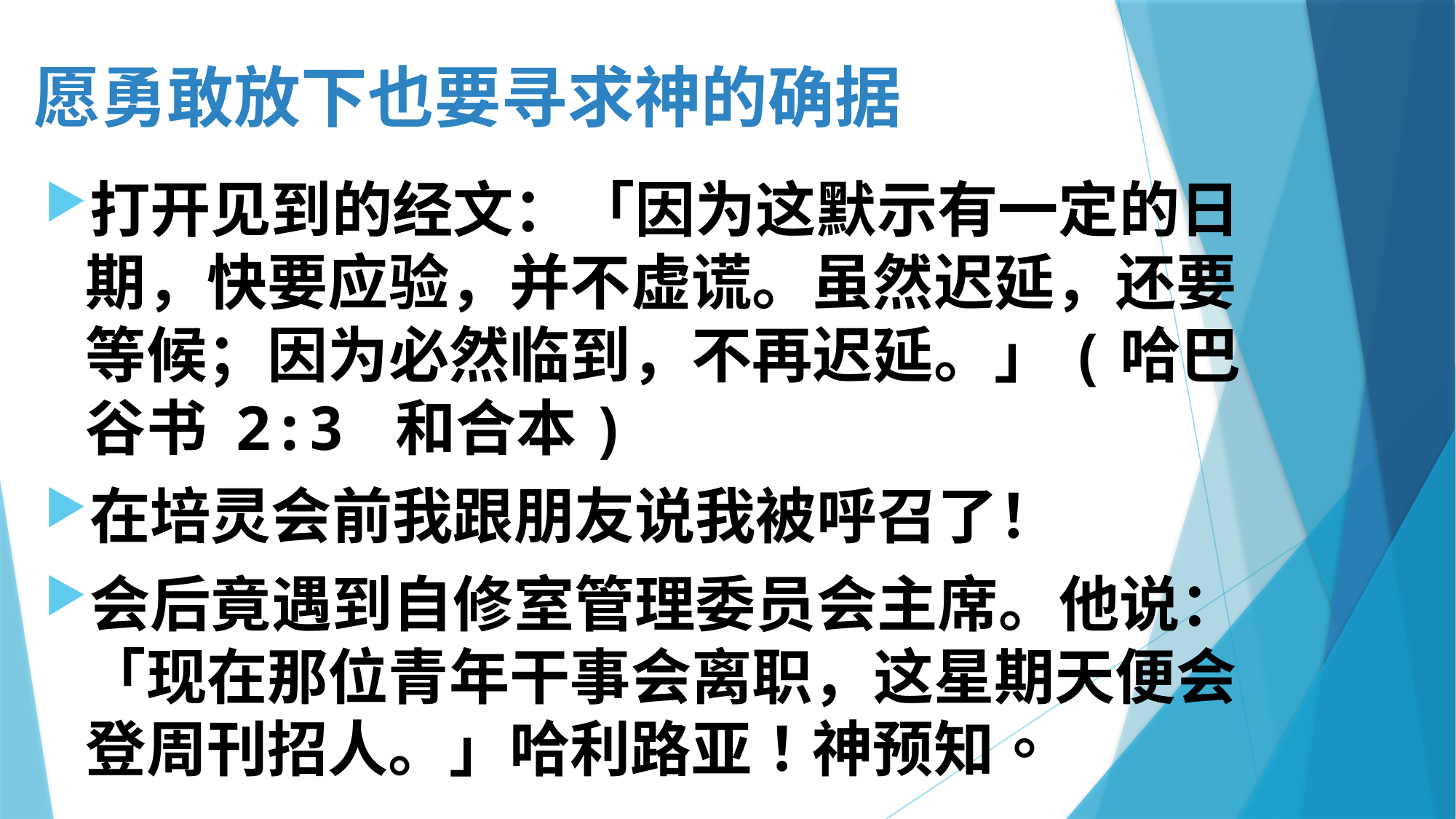

# 愿勇敢放下也要寻求神的确据
打开见到的经文：「因为这默示有一定的日期，快要应验，并不虚谎。虽然迟延，还要等候；因为必然临到，不再迟延。」(哈巴谷书 2:3 和合本)
在培灵会前我跟朋友说我被呼召了！
会后竟遇到自修室管理委员会主席。他说：「现在那位青年干事会离职，这星期天便会登周刊招人。」哈利路亚！神预知。